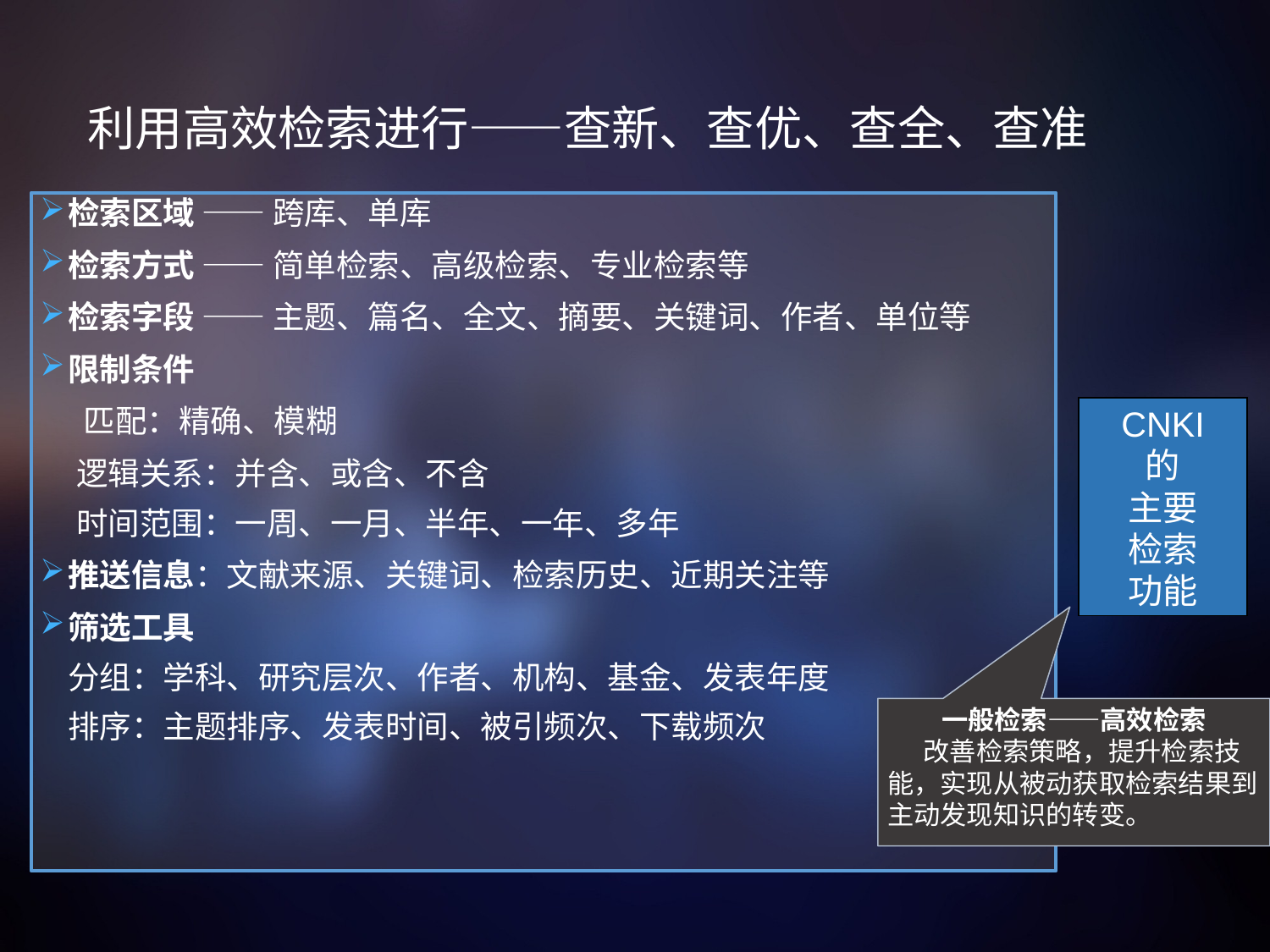

利用高效检索进行——查新、查优、查全、查准
检索区域 —— 跨库、单库
检索方式 —— 简单检索、高级检索、专业检索等
检索字段 —— 主题、篇名、全文、摘要、关键词、作者、单位等
限制条件
     匹配：精确、模糊
    逻辑关系：并含、或含、不含
    时间范围：一周、一月、半年、一年、多年
推送信息：文献来源、关键词、检索历史、近期关注等
筛选工具
分组：学科、研究层次、作者、机构、基金、发表年度
排序：主题排序、发表时间、被引频次、下载频次
CNKI
的
主要
检索
功能
一般检索——高效检索
     改善检索策略，提升检索技能，实现从被动获取检索结果到主动发现知识的转变。